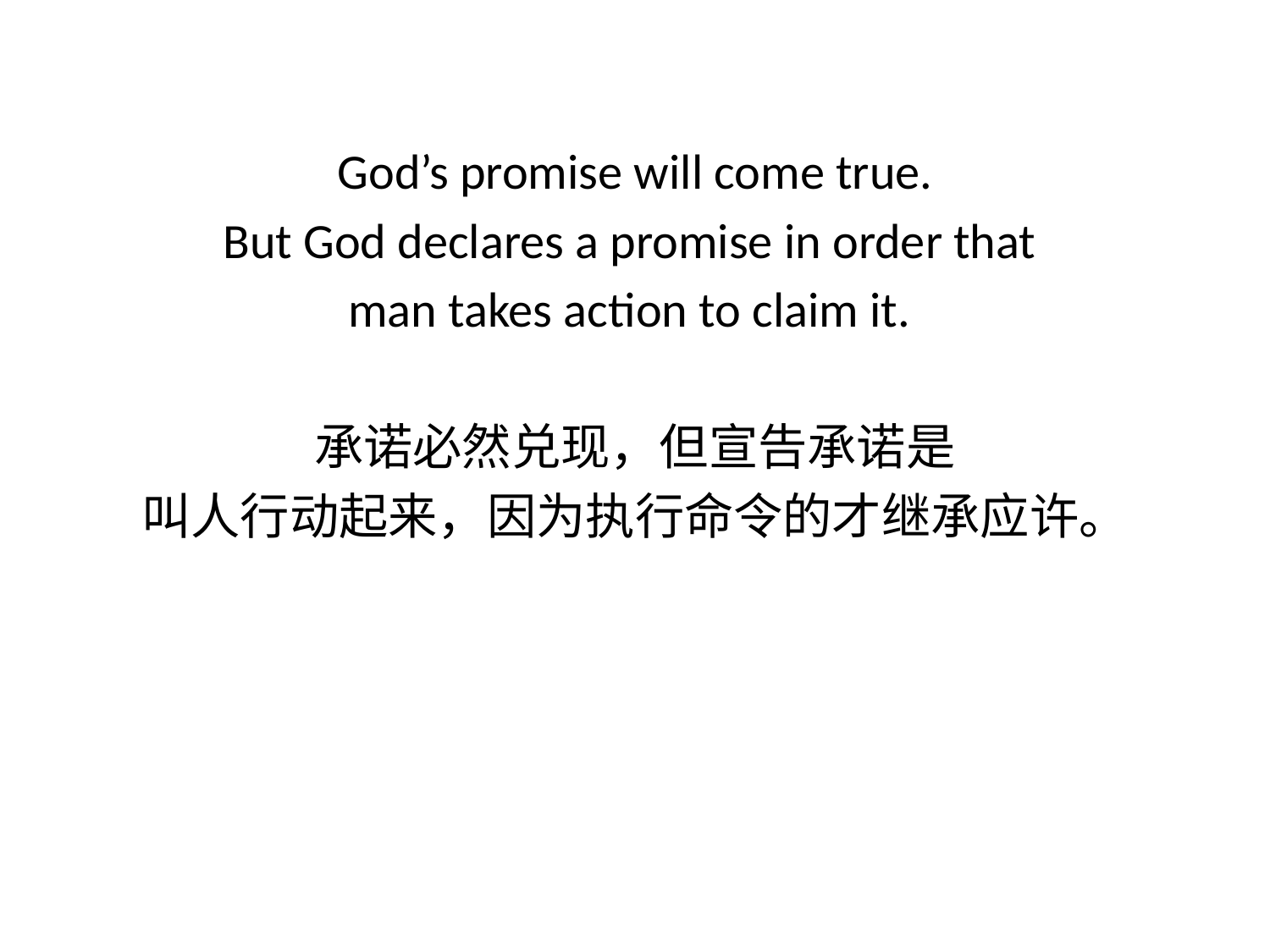

God’s promise will come true.
But God declares a promise in order that
man takes action to claim it.

承诺必然兑现，但宣告承诺是
叫人行动起来，因为执行命令的才继承应许。